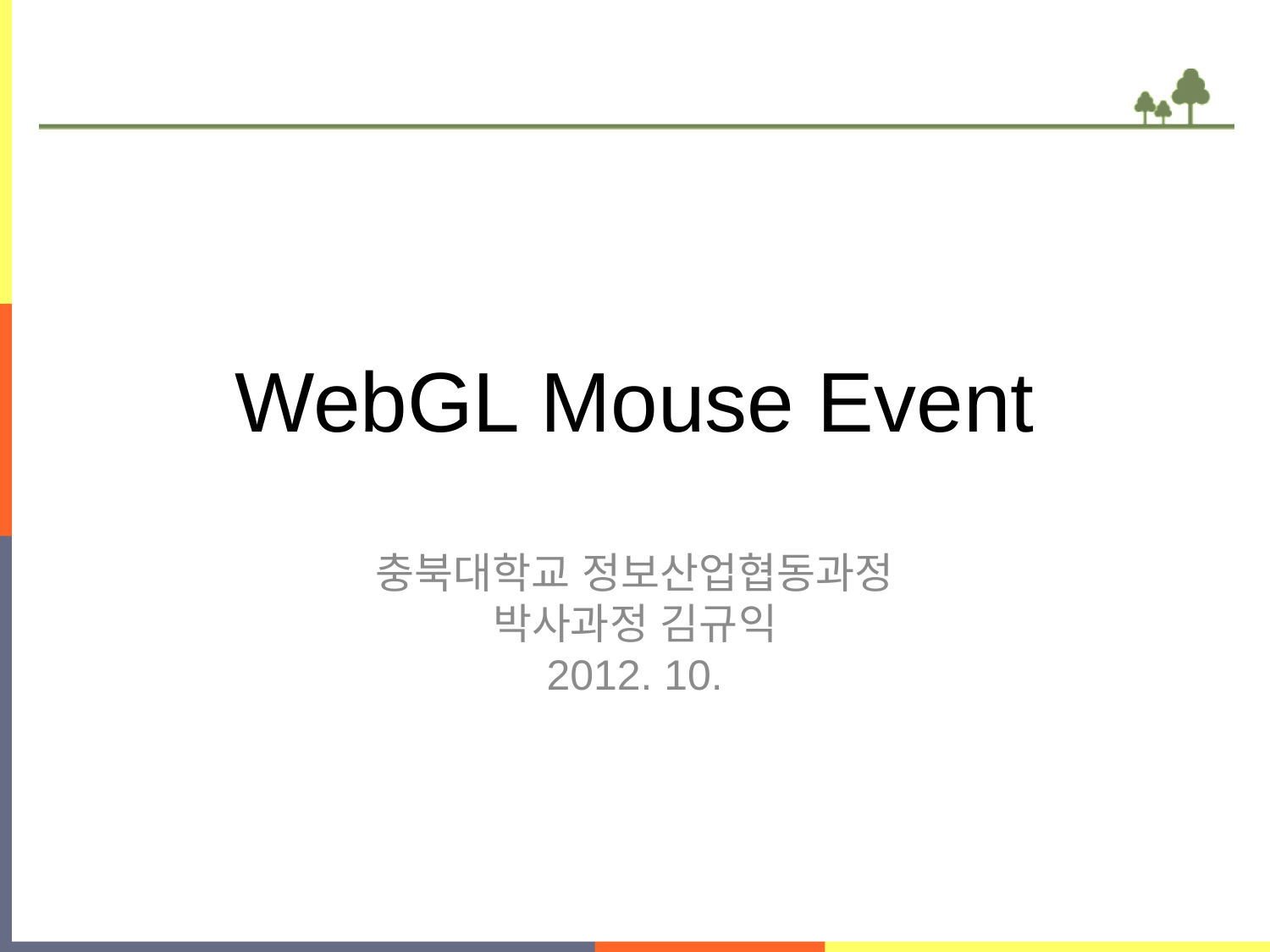

# WebGL Mouse Event
충북대학교 정보산업협동과정
박사과정 김규익
2012. 10.